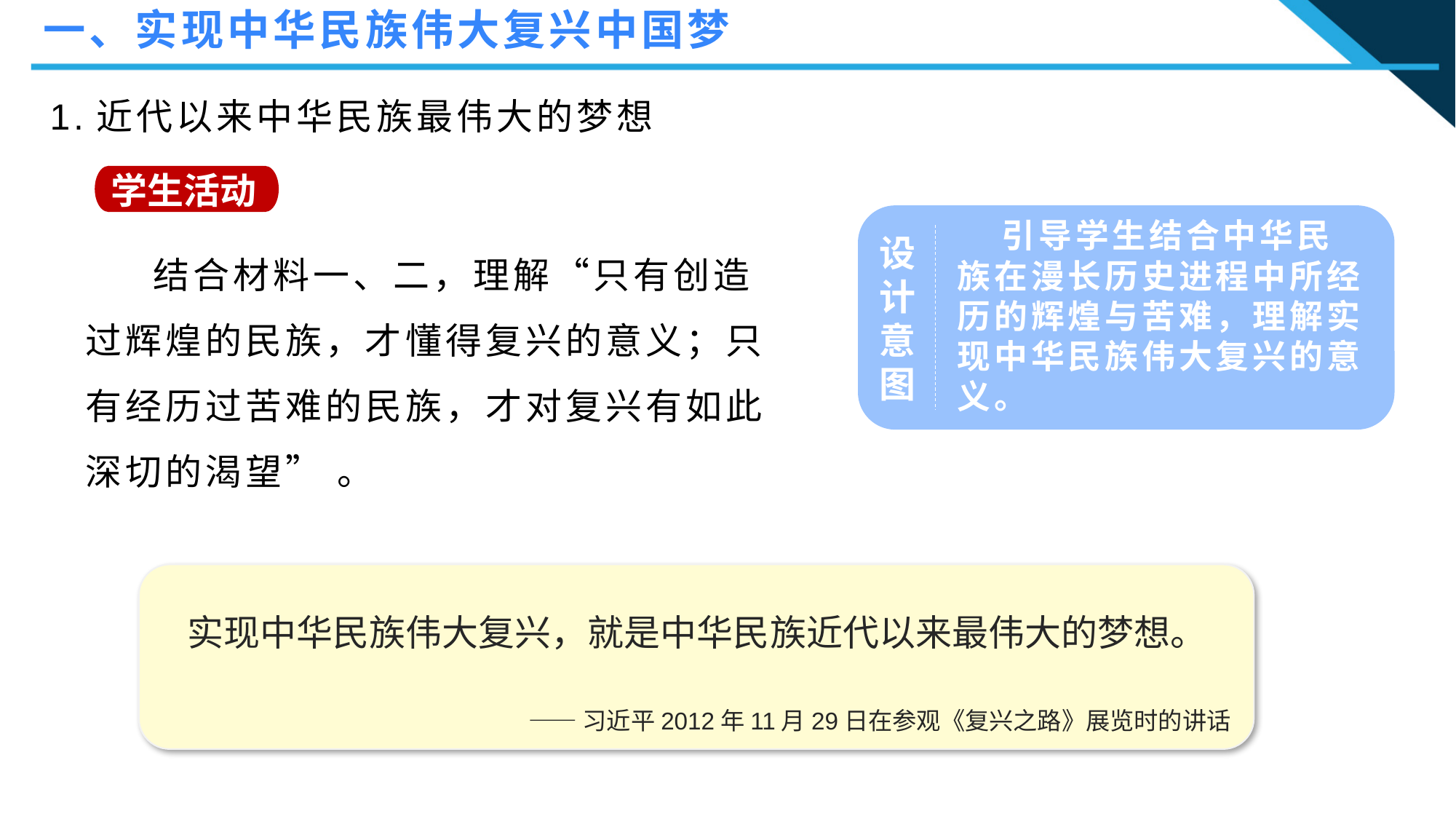

一、实现中华民族伟大复兴中国梦
1.近代以来中华民族最伟大的梦想
学生活动

设
计
意
图
   引导学生结合中华民族在漫长历史进程中所经历的辉煌与苦难，理解实现中华民族伟大复兴的意义。
     结合材料一、二，理解“只有创造过辉煌的民族，才懂得复兴的意义；只有经历过苦难的民族，才对复兴有如此深切的渴望” 。

       实现中华民族伟大复兴，就是中华民族近代以来最伟大的梦想。
                          ——习近平2012年11月29日在参观《复兴之路》展览时的讲话